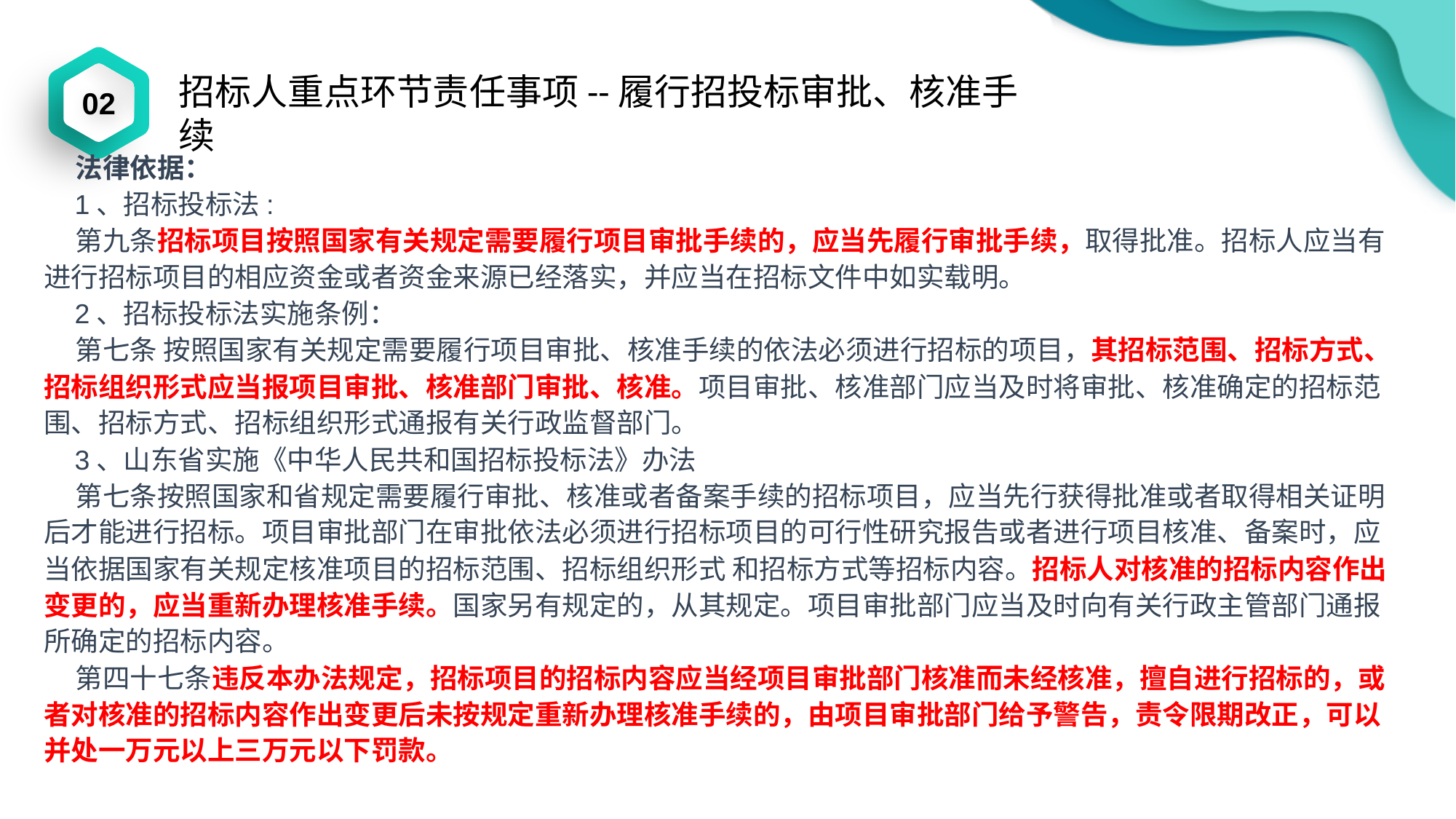

02
招标人重点环节责任事项--履行招投标审批、核准手续
    法律依据：
    1、招标投标法:
    第九条招标项目按照国家有关规定需要履行项目审批手续的，应当先履行审批手续，取得批准。招标人应当有进行招标项目的相应资金或者资金来源已经落实，并应当在招标文件中如实载明。
    2、招标投标法实施条例：
    第七条 按照国家有关规定需要履行项目审批、核准手续的依法必须进行招标的项目，其招标范围、招标方式、招标组织形式应当报项目审批、核准部门审批、核准。项目审批、核准部门应当及时将审批、核准确定的招标范围、招标方式、招标组织形式通报有关行政监督部门。
    3、山东省实施《中华人民共和国招标投标法》办法
    第七条按照国家和省规定需要履行审批、核准或者备案手续的招标项目，应当先行获得批准或者取得相关证明后才能进行招标。项目审批部门在审批依法必须进行招标项目的可行性研究报告或者进行项目核准、备案时，应当依据国家有关规定核准项目的招标范围、招标组织形式 和招标方式等招标内容。招标人对核准的招标内容作出变更的，应当重新办理核准手续。国家另有规定的，从其规定。项目审批部门应当及时向有关行政主管部门通报所确定的招标内容。
    第四十七条违反本办法规定，招标项目的招标内容应当经项目审批部门核准而未经核准，擅自进行招标的，或者对核准的招标内容作出变更后未按规定重新办理核准手续的，由项目审批部门给予警告，责令限期改正，可以并处一万元以上三万元以下罚款。